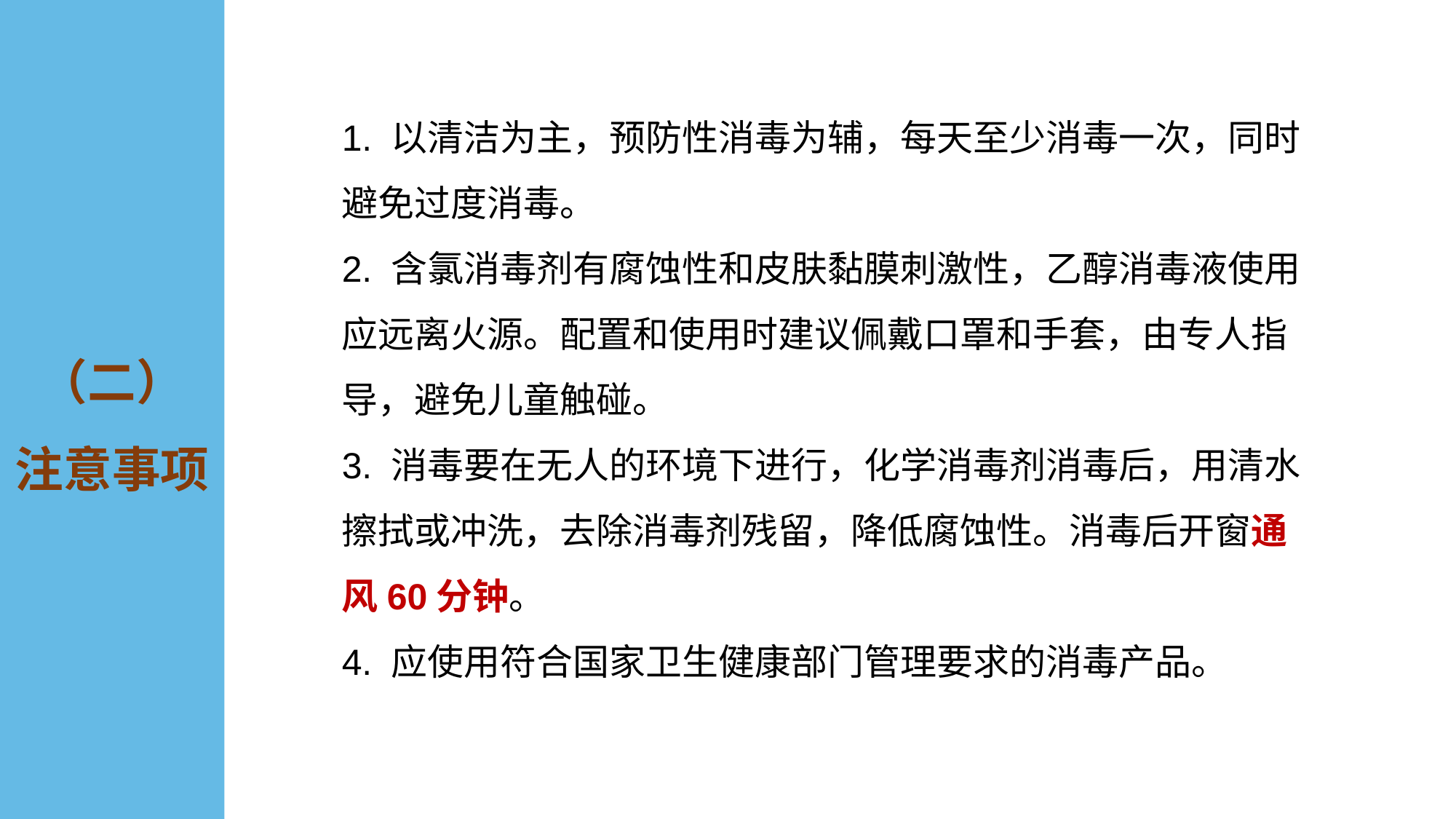

（二）
注意事项
1. 以清洁为主，预防性消毒为辅，每天至少消毒一次，同时避免过度消毒。
2. 含氯消毒剂有腐蚀性和皮肤黏膜刺激性，乙醇消毒液使用应远离火源。配置和使用时建议佩戴口罩和手套，由专人指导，避免儿童触碰。
3. 消毒要在无人的环境下进行，化学消毒剂消毒后，用清水擦拭或冲洗，去除消毒剂残留，降低腐蚀性。消毒后开窗通风60分钟。
4. 应使用符合国家卫生健康部门管理要求的消毒产品。